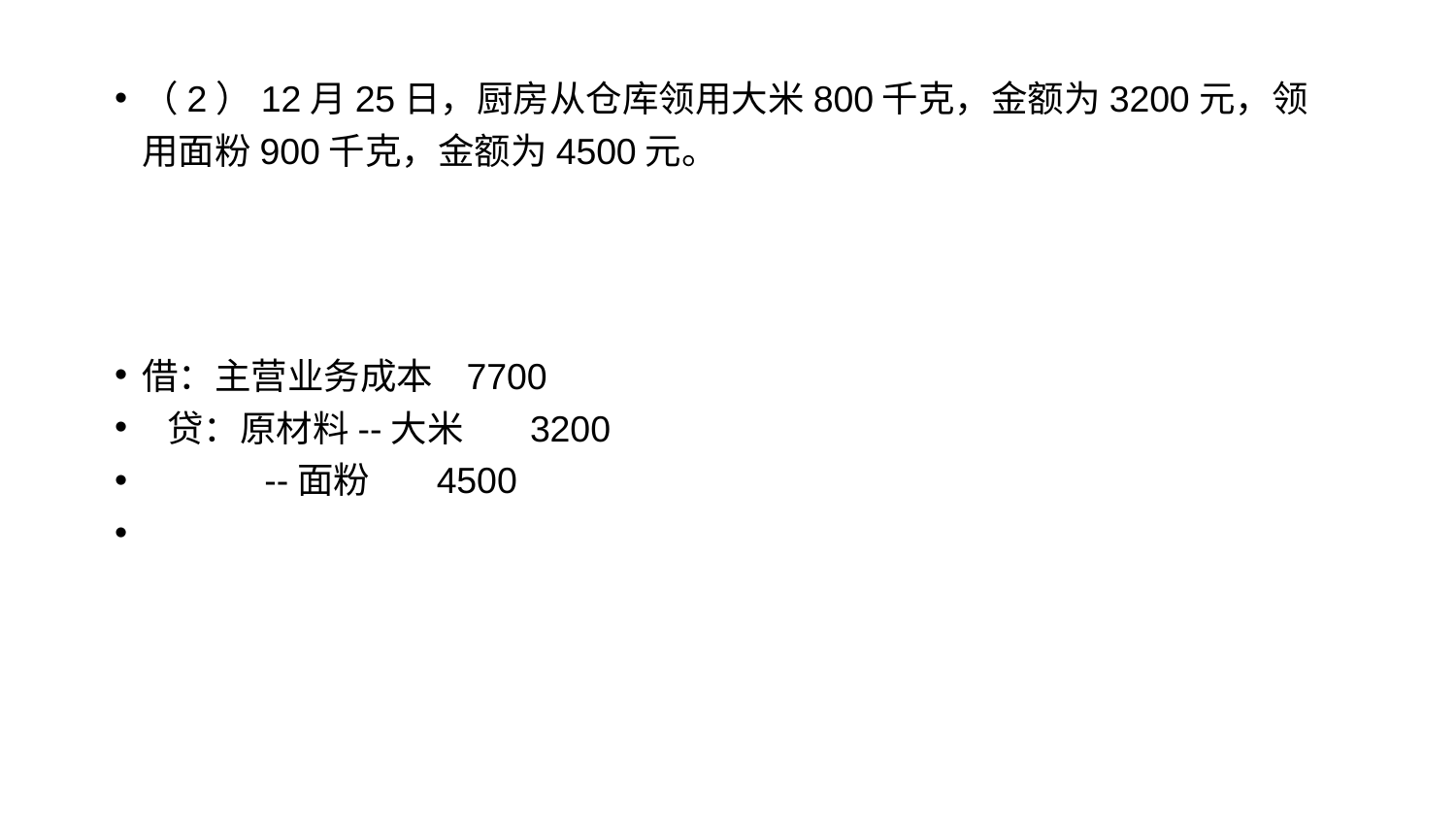

（2）12月25日，厨房从仓库领用大米800千克，金额为3200元，领用面粉900千克，金额为4500元。

借：主营业务成本   7700
  贷：原材料--大米       3200
            --面粉       4500